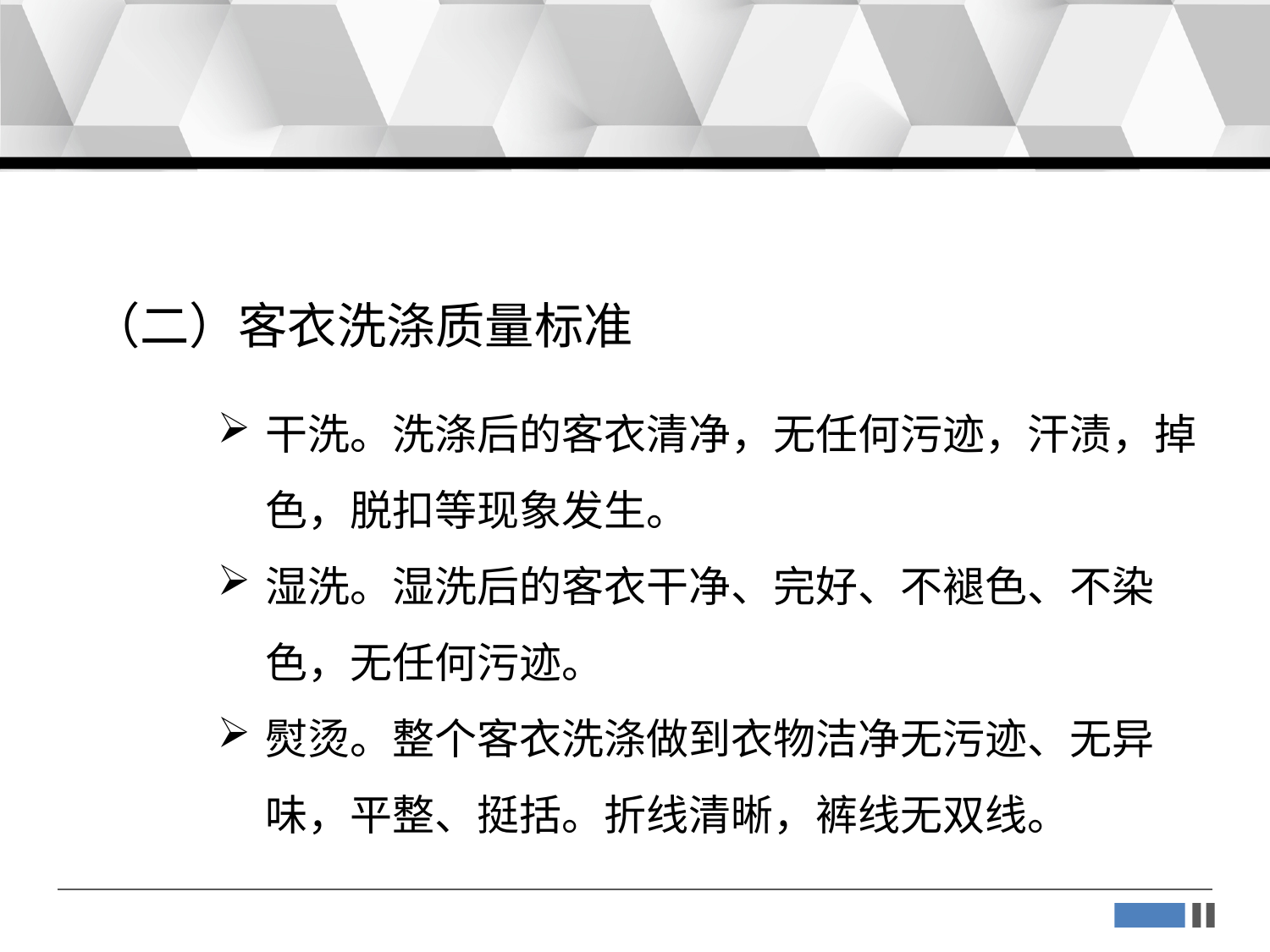

（二）客衣洗涤质量标准
干洗。洗涤后的客衣清净，无任何污迹，汗渍，掉色，脱扣等现象发生。
湿洗。湿洗后的客衣干净、完好、不褪色、不染色，无任何污迹。
熨烫。整个客衣洗涤做到衣物洁净无污迹、无异味，平整、挺括。折线清晰，裤线无双线。